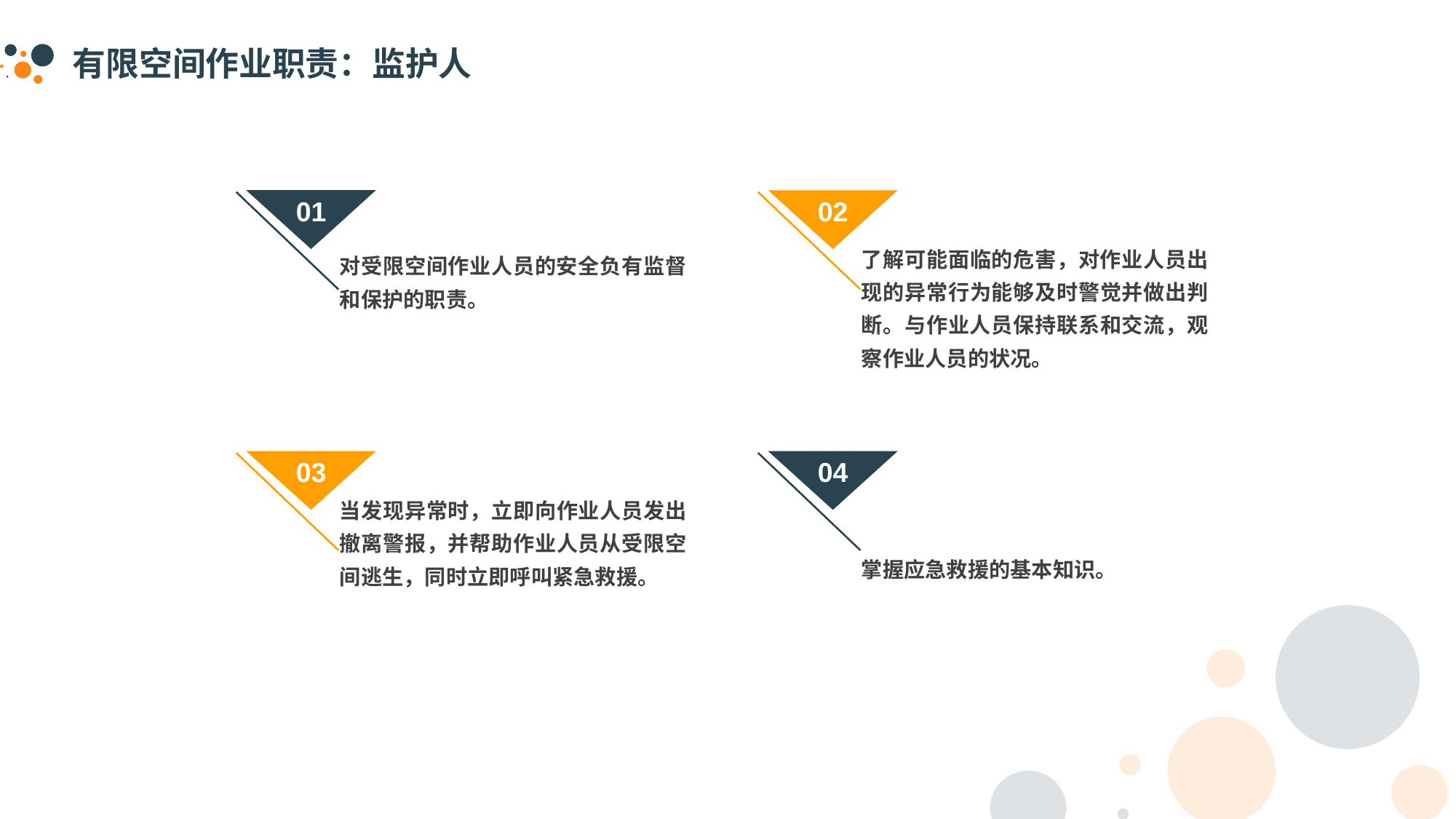

有限空间作业职责：监护人

01
对受限空间作业人员的安全负有监督和保护的职责。
02
了解可能面临的危害，对作业人员出现的异常行为能够及时警觉并做出判断。与作业人员保持联系和交流，观察作业人员的状况。
03
当发现异常时，立即向作业人员发出撤离警报，并帮助作业人员从受限空间逃生，同时立即呼叫紧急救援。
04
掌握应急救援的基本知识。